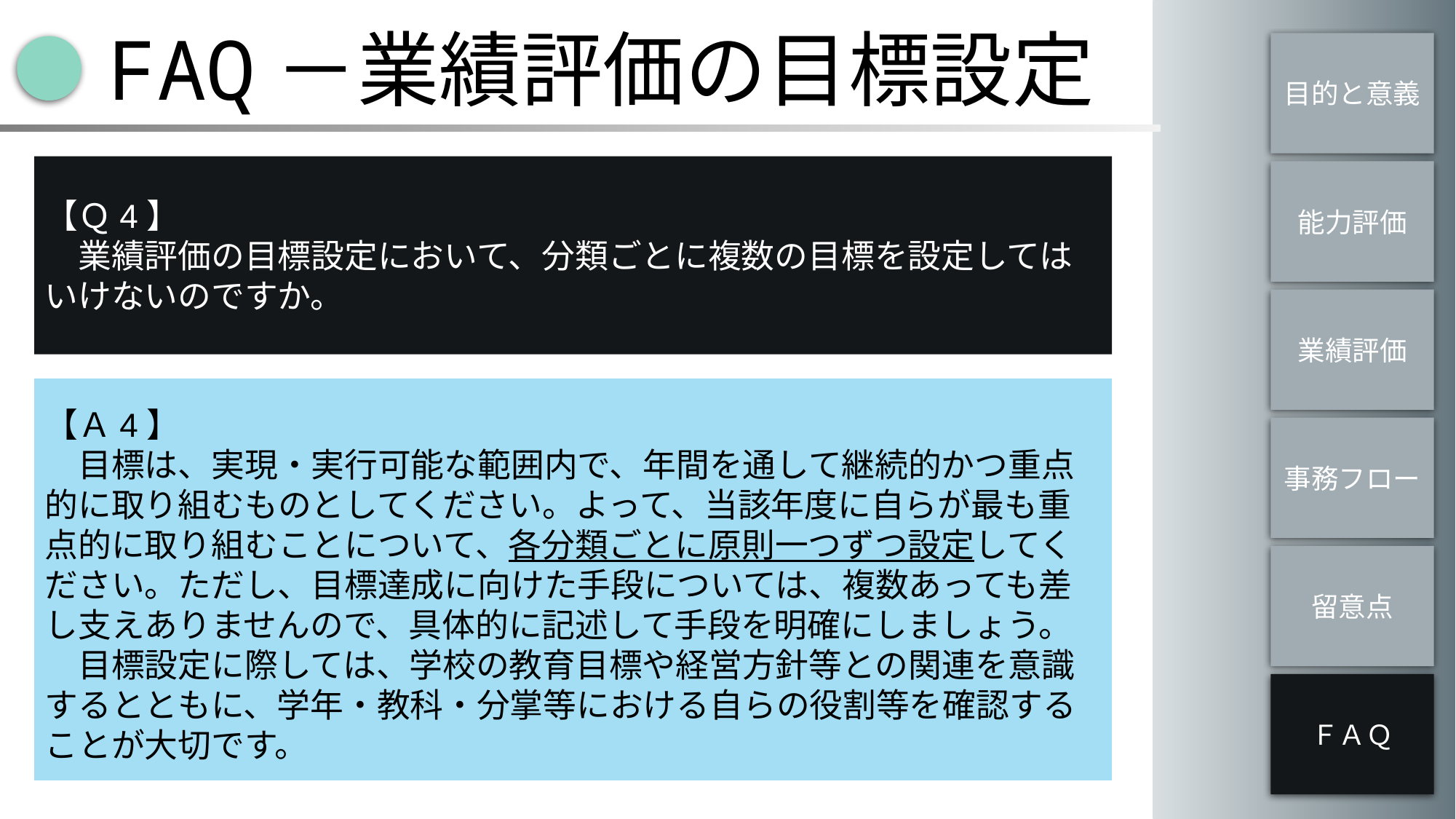

FAQ－業績評価の目標設定
目的と意義

【Ｑ4】
　業績評価の目標設定において、分類ごとに複数の目標を設定してはいけないのですか。
能力評価
業績評価

【Ａ4】
　目標は、実現・実行可能な範囲内で、年間を通して継続的かつ重点的に取り組むものとしてください。よって、当該年度に自らが最も重点的に取り組むことについて、各分類ごとに原則一つずつ設定してください。ただし、目標達成に向けた手段については、複数あっても差し支えありませんので、具体的に記述して手段を明確にしましょう。
　目標設定に際しては、学校の教育目標や経営方針等との関連を意識するとともに、学年・教科・分掌等における自らの役割等を確認することが大切です。
事務フロー
留意点
ＦＡＱ